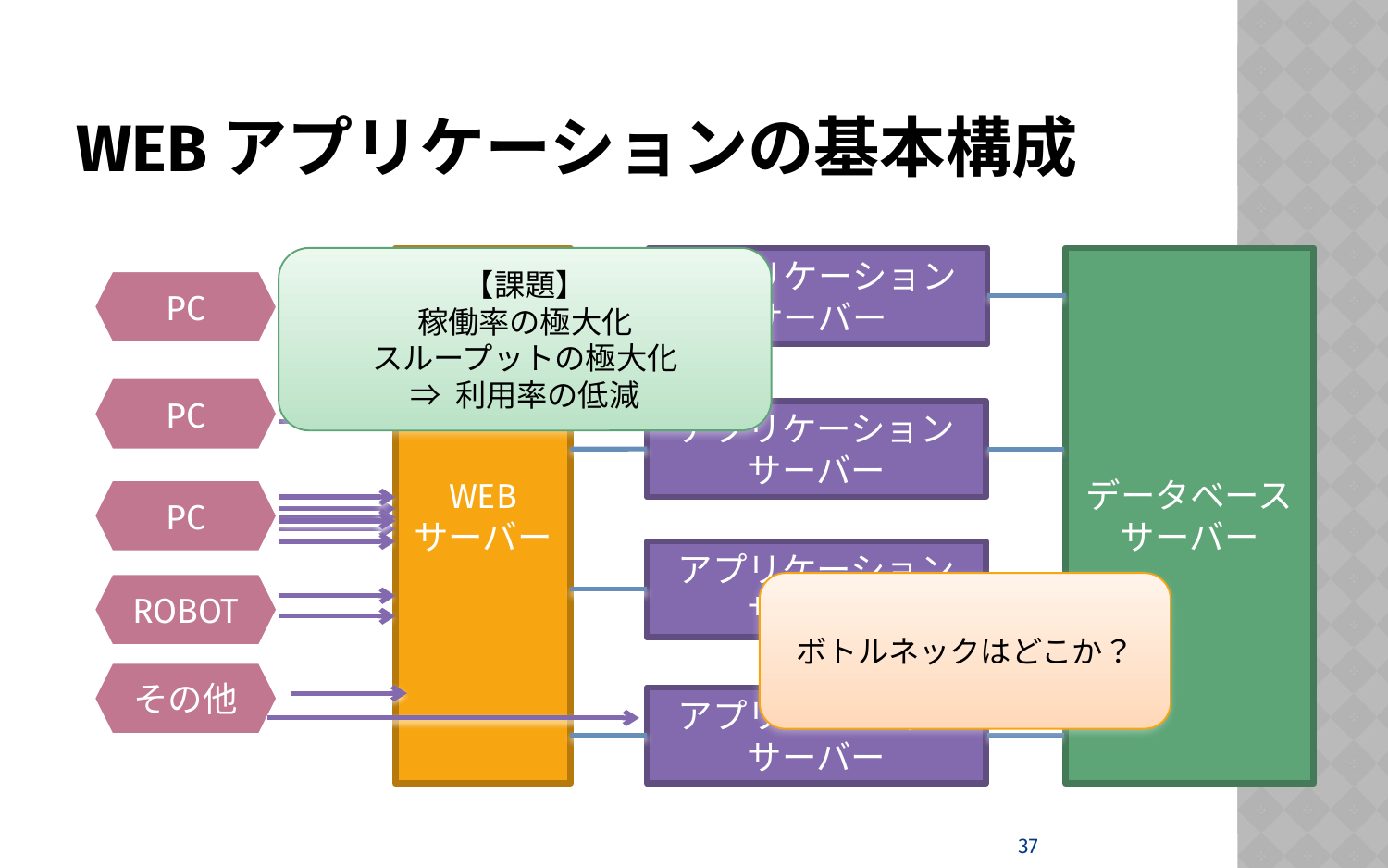

# WEBアプリケーションの基本構成
【課題】
稼働率の極大化
スループットの極大化
⇒ 利用率の低減
WEB
サーバー
アプリケーションサーバー
データベース
サーバー
PC
PC
アプリケーションサーバー
PC
アプリケーションサーバー
ROBOT
ボトルネックはどこか？
その他
アプリケーションサーバー
37